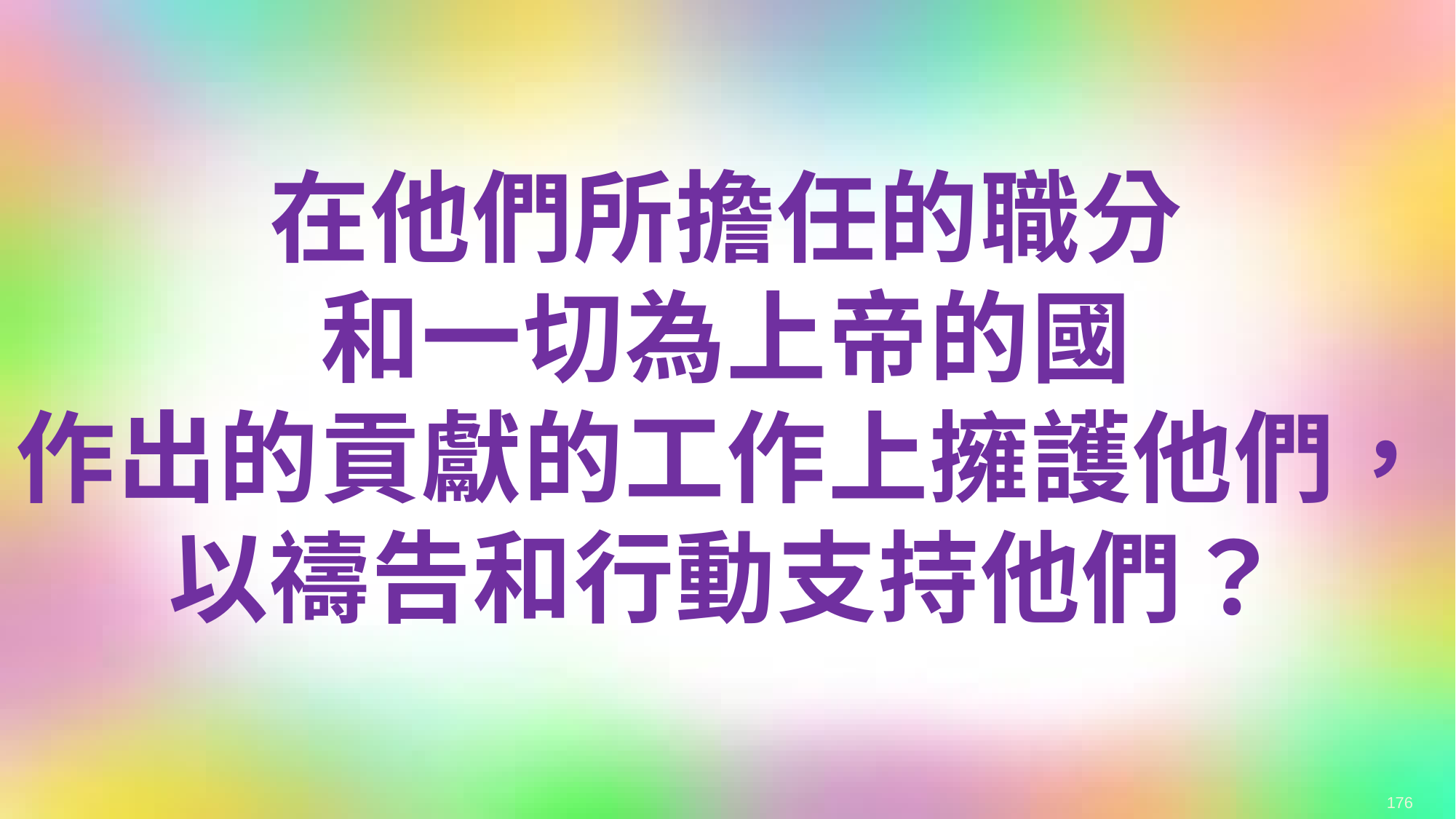

在他們所擔任的職分
和一切為上帝的國
作出的貢獻的工作上擁護他們，
以禱告和行動支持他們？

176